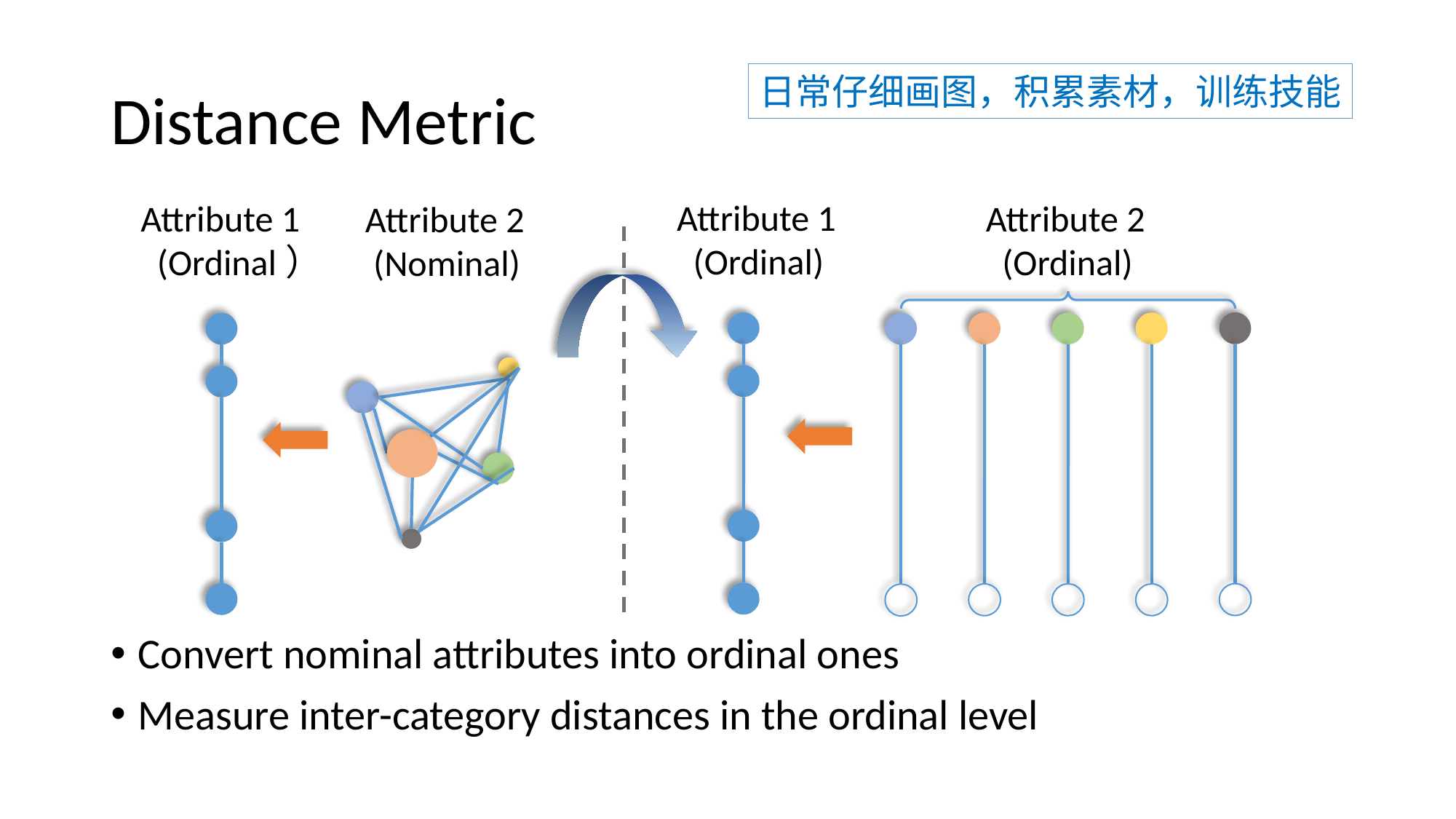

# Distance Metric
日常仔细画图，积累素材，训练技能

Attribute 1
  (Ordinal)
Attribute 2
  (Ordinal)
Attribute 1
  (Ordinal）
Attribute 2
 (Nominal)

Convert nominal attributes into ordinal ones
Measure inter-category distances in the ordinal level